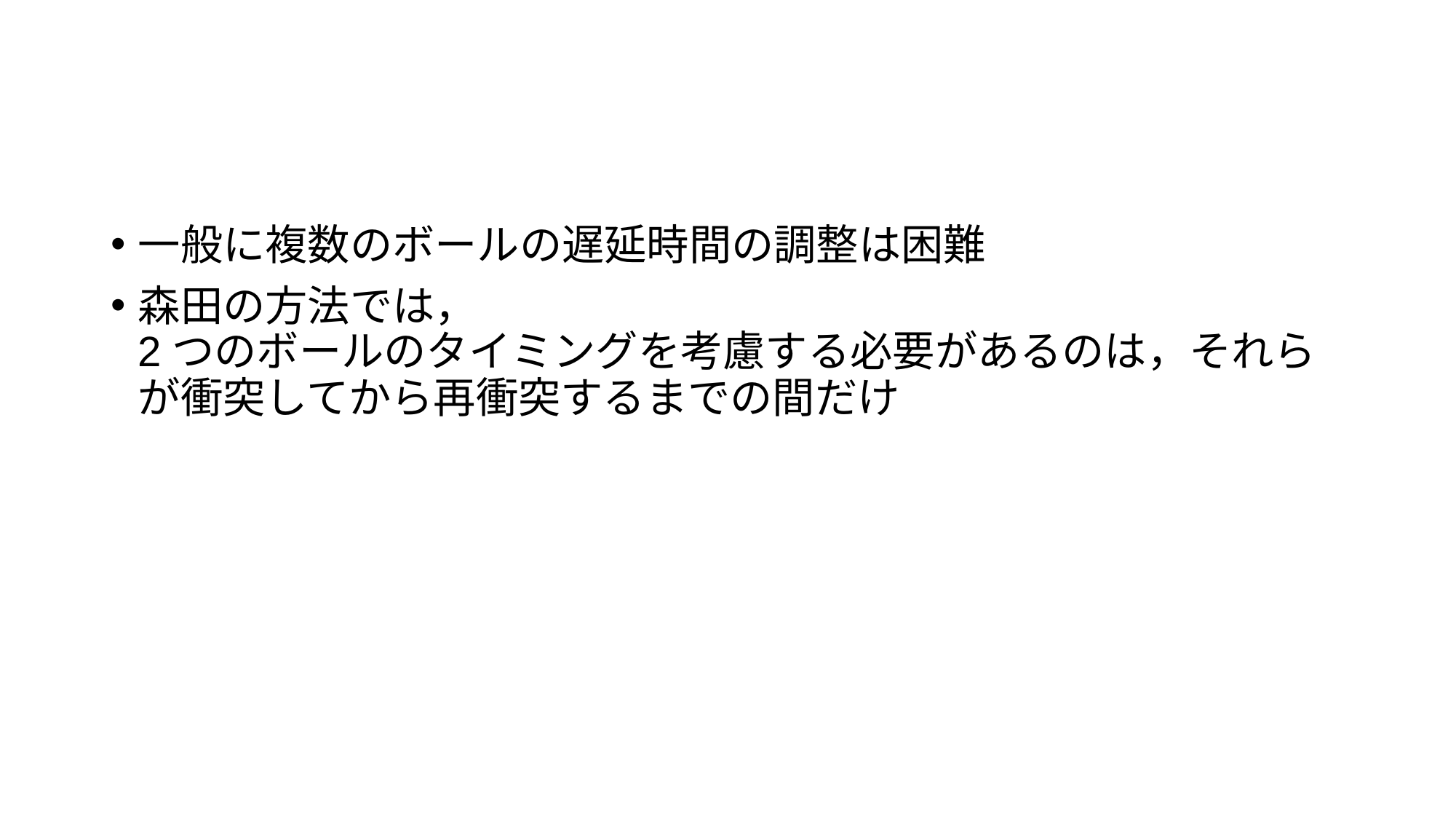

#
一般に複数のボールの遅延時間の調整は困難
森田の方法では，
2つのボールのタイミングを考慮する必要があるのは，それらが衝突してから再衝突するまでの間だけ